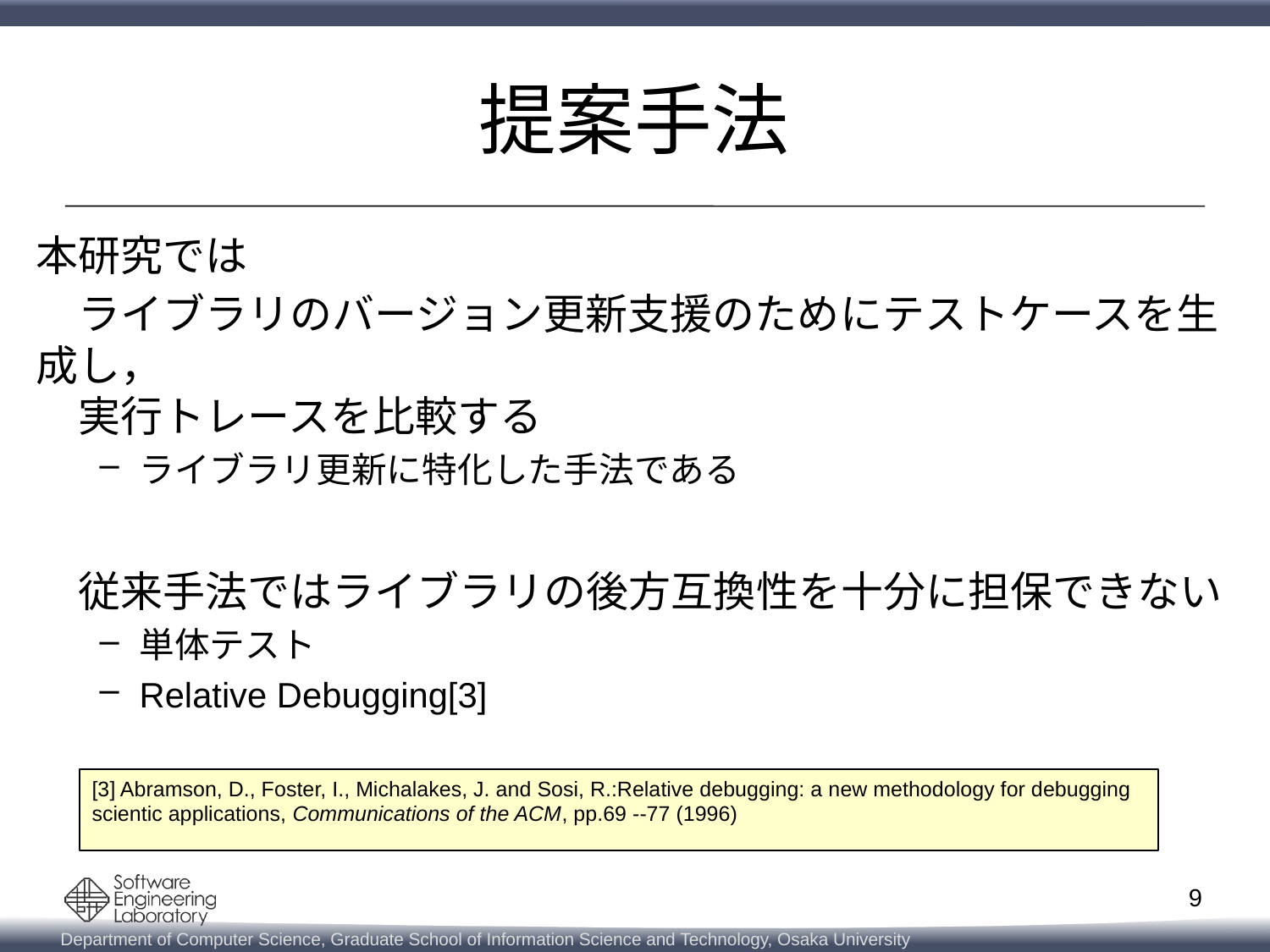

# 提案手法
本研究では
　ライブラリのバージョン更新支援のためにテストケースを生成し，
　実行トレースを比較する
ライブラリ更新に特化した手法である

　従来手法ではライブラリの後方互換性を十分に担保できない
単体テスト
Relative Debugging[3]

[3] Abramson, D., Foster, I., Michalakes, J. and Sosi, R.:Relative debugging: a new methodology for debugging
scientic applications, Communications of the ACM, pp.69 --77 (1996)
9